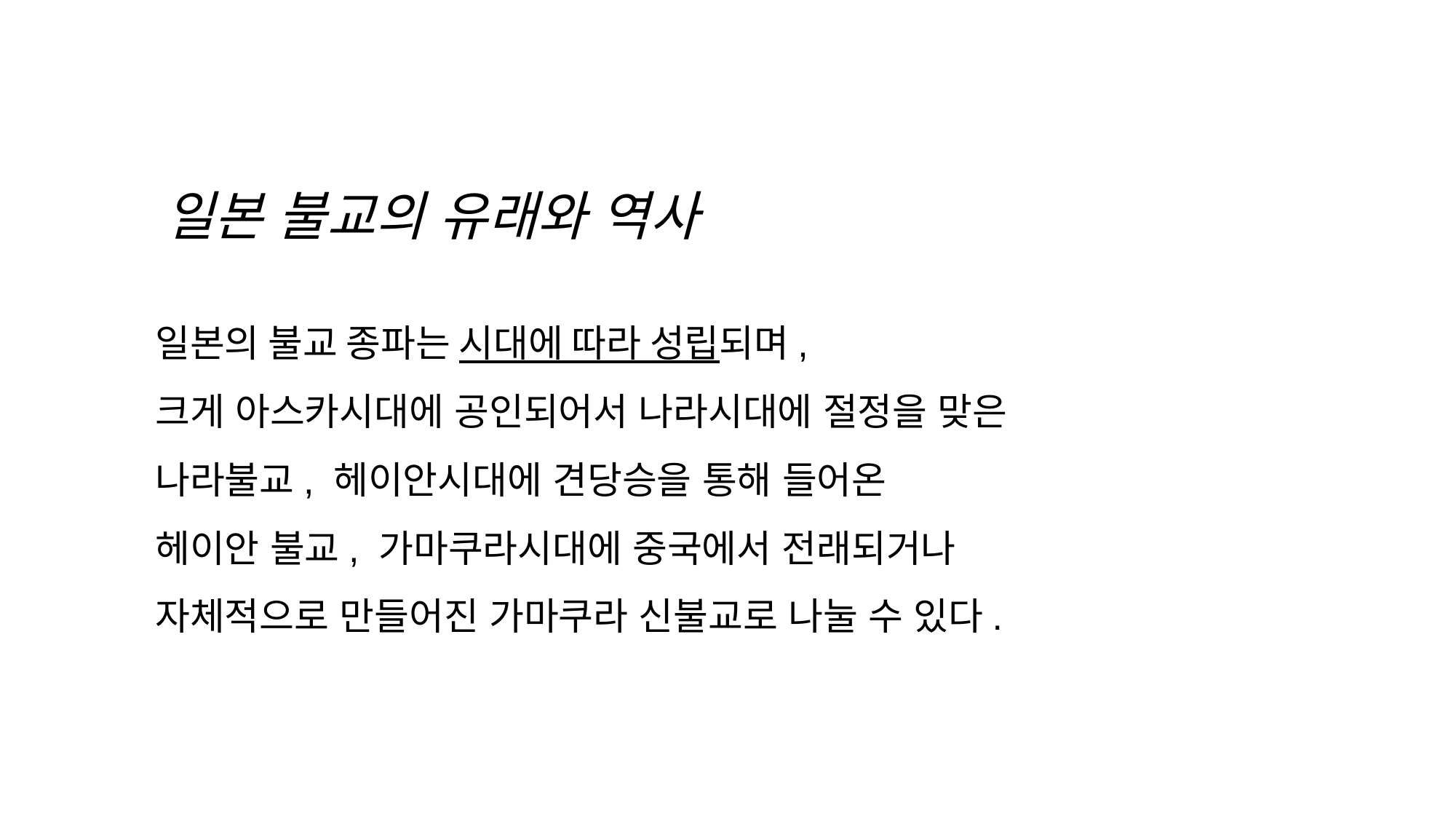

일본 불교의 유래와 역사

일본의 불교 종파는 시대에 따라 성립되며,
크게 아스카시대에 공인되어서 나라시대에 절정을 맞은
나라불교, 헤이안시대에 견당승을 통해 들어온
헤이안 불교, 가마쿠라시대에 중국에서 전래되거나
자체적으로 만들어진 가마쿠라 신불교로 나눌 수 있다.